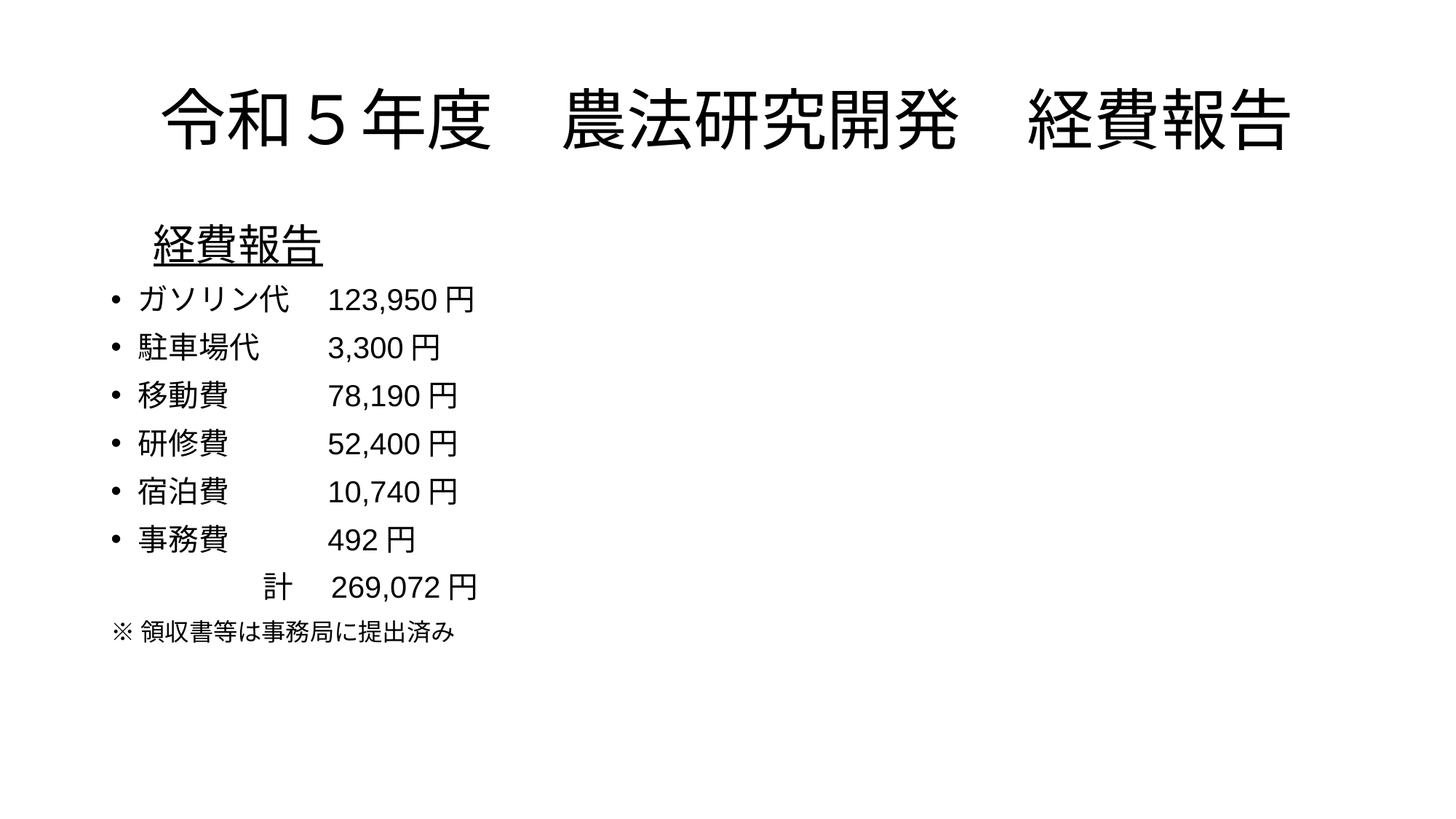

# 令和５年度　農法研究開発　経費報告
　経費報告
ガソリン代　123,950円
駐車場代　　3,300円
移動費　　　78,190円
研修費　　　52,400円
宿泊費　　　10,740円
事務費　　　492円
　　　　　計　269,072円
※領収書等は事務局に提出済み